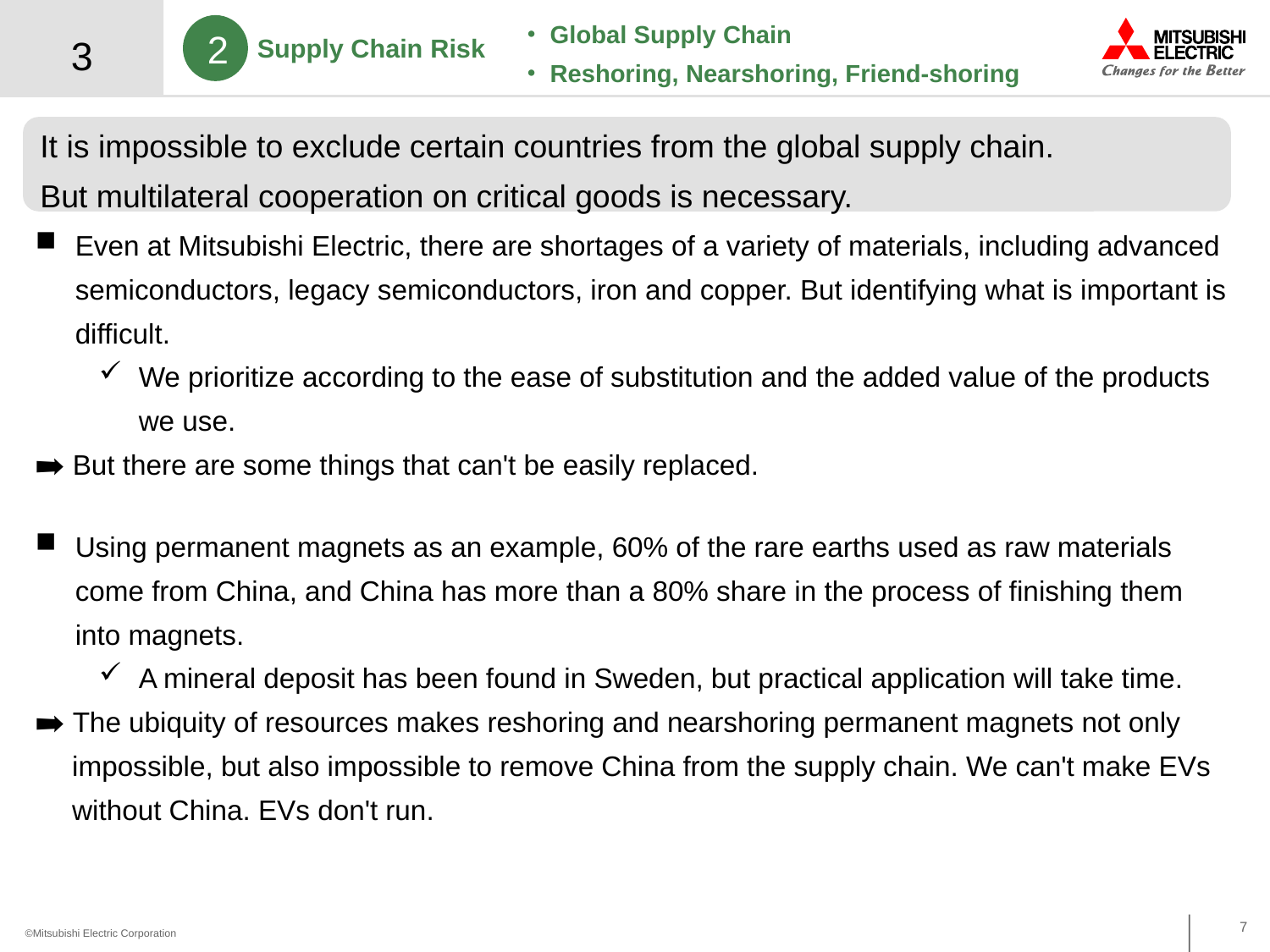

3
・Global Supply Chain
・Reshoring, Nearshoring, Friend-shoring
2
Supply Chain Risk
It is impossible to exclude certain countries from the global supply chain.
But multilateral cooperation on critical goods is necessary.
Even at Mitsubishi Electric, there are shortages of a variety of materials, including advanced semiconductors, legacy semiconductors, iron and copper. But identifying what is important is difficult.
We prioritize according to the ease of substitution and the added value of the products we use.
➡ But there are some things that can't be easily replaced.
Using permanent magnets as an example, 60% of the rare earths used as raw materials come from China, and China has more than a 80% share in the process of finishing them into magnets.
A mineral deposit has been found in Sweden, but practical application will take time.
➡ The ubiquity of resources makes reshoring and nearshoring permanent magnets not only impossible, but also impossible to remove China from the supply chain. We can't make EVs without China. EVs don't run.
7